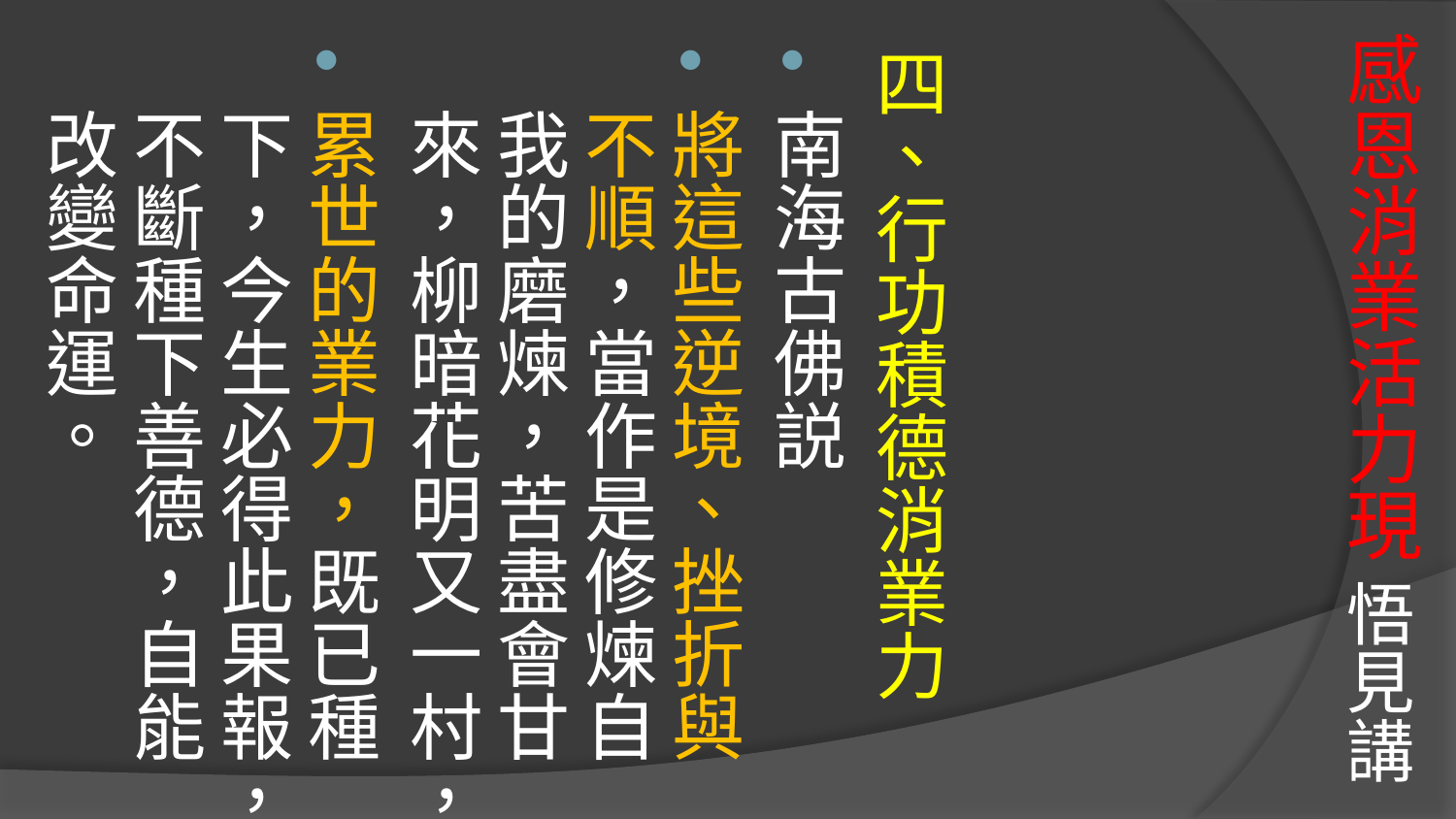

# 感恩消業活力現 悟見講
四、行功積德消業力
南海古佛説
將這些逆境、挫折與不順，當作是修煉自我的磨煉，苦盡會甘來，柳暗花明又一村，
累世的業力，既已種下，今生必得此果報，不斷種下善德，自能改變命運。